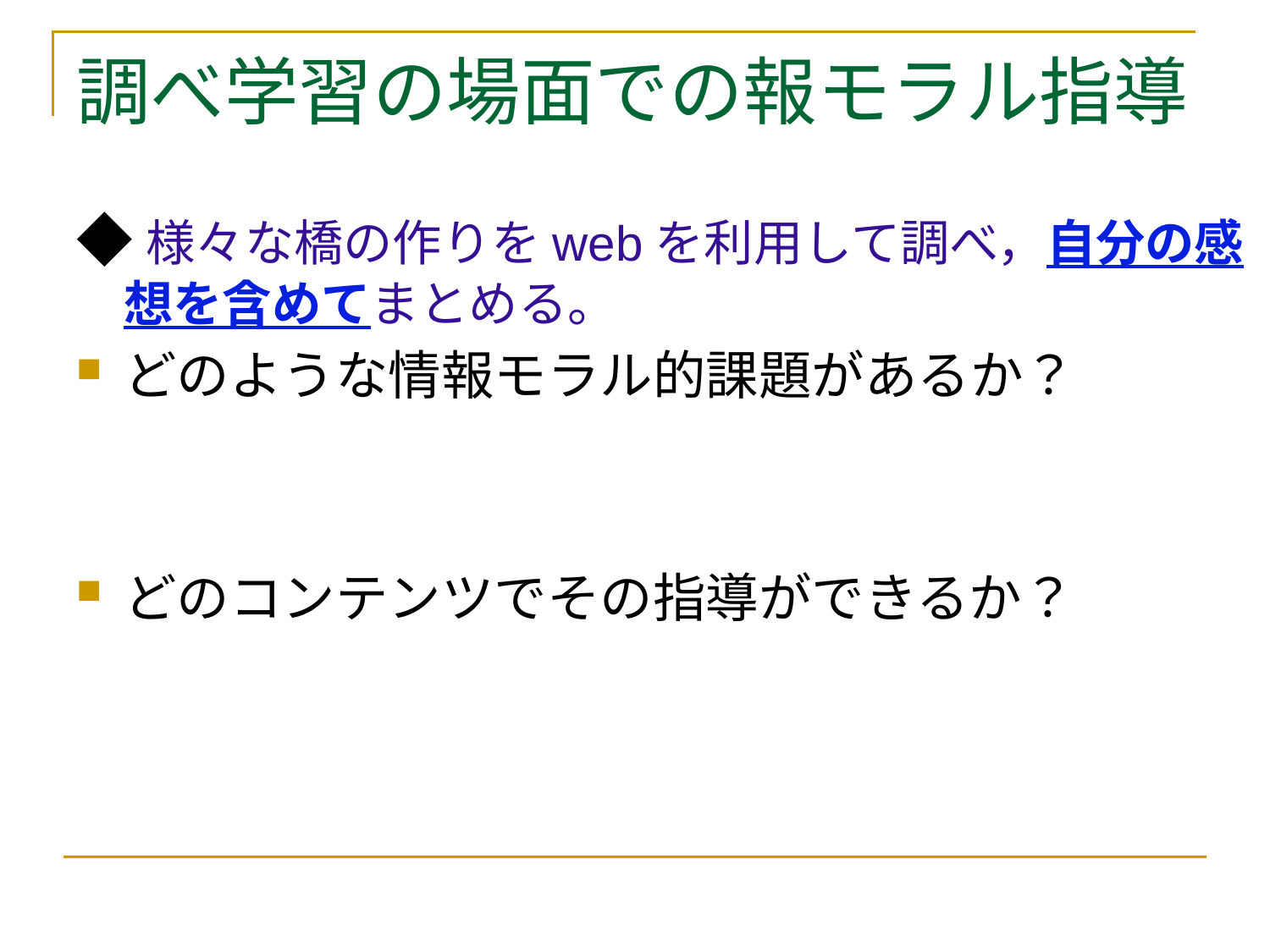

# 調べ学習の場面での報モラル指導
◆様々な橋の作りをwebを利用して調べ，自分の感想を含めてまとめる。
どのような情報モラル的課題があるか？

どのコンテンツでその指導ができるか？